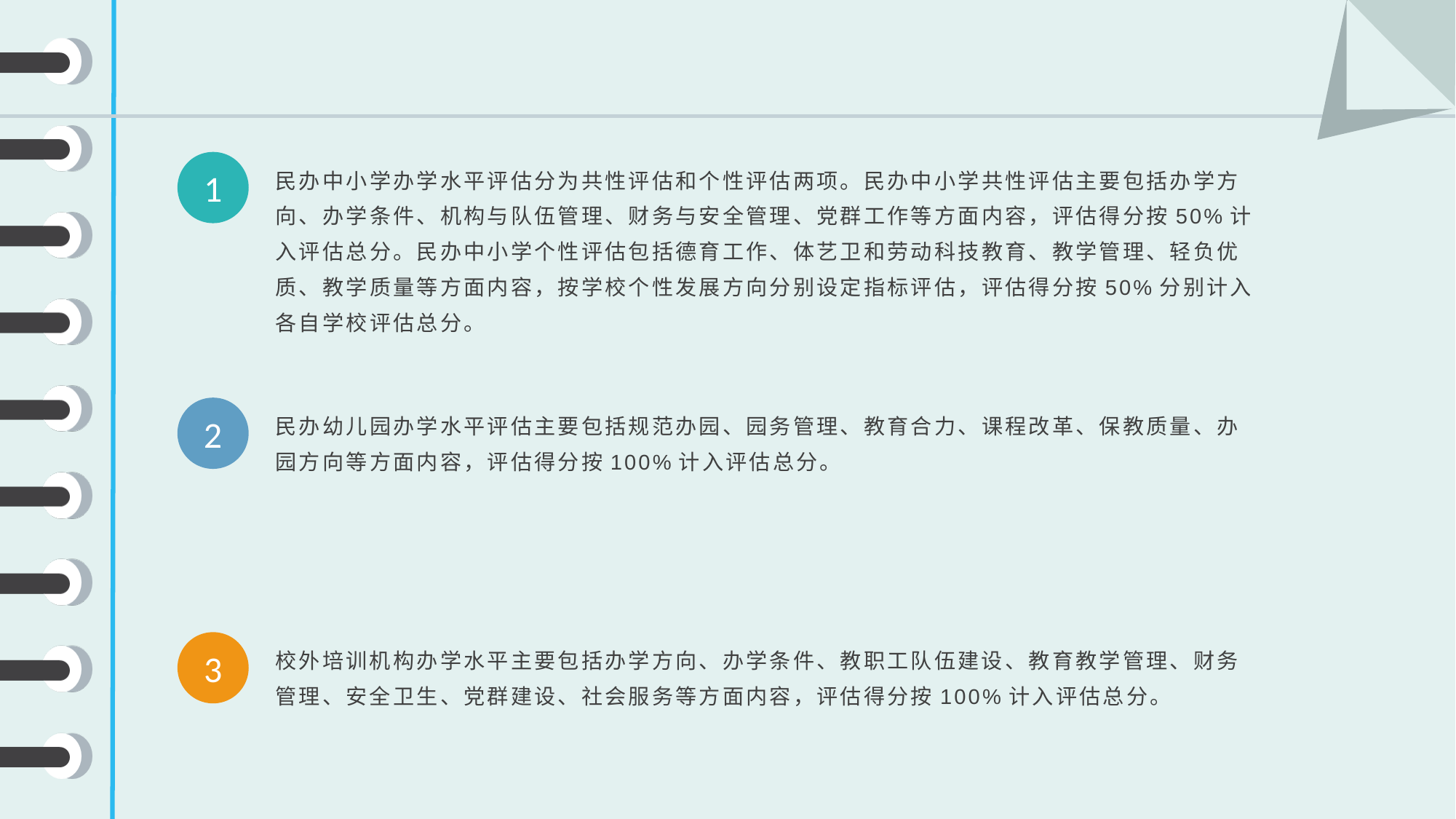

民办中小学办学水平评估分为共性评估和个性评估两项。民办中小学共性评估主要包括办学方向、办学条件、机构与队伍管理、财务与安全管理、党群工作等方面内容，评估得分按50%计入评估总分。民办中小学个性评估包括德育工作、体艺卫和劳动科技教育、教学管理、轻负优质、教学质量等方面内容，按学校个性发展方向分别设定指标评估，评估得分按50%分别计入各自学校评估总分。
1
民办幼儿园办学水平评估主要包括规范办园、园务管理、教育合力、课程改革、保教质量、办园方向等方面内容，评估得分按100%计入评估总分。
2
校外培训机构办学水平主要包括办学方向、办学条件、教职工队伍建设、教育教学管理、财务管理、安全卫生、党群建设、社会服务等方面内容，评估得分按100%计入评估总分。
3